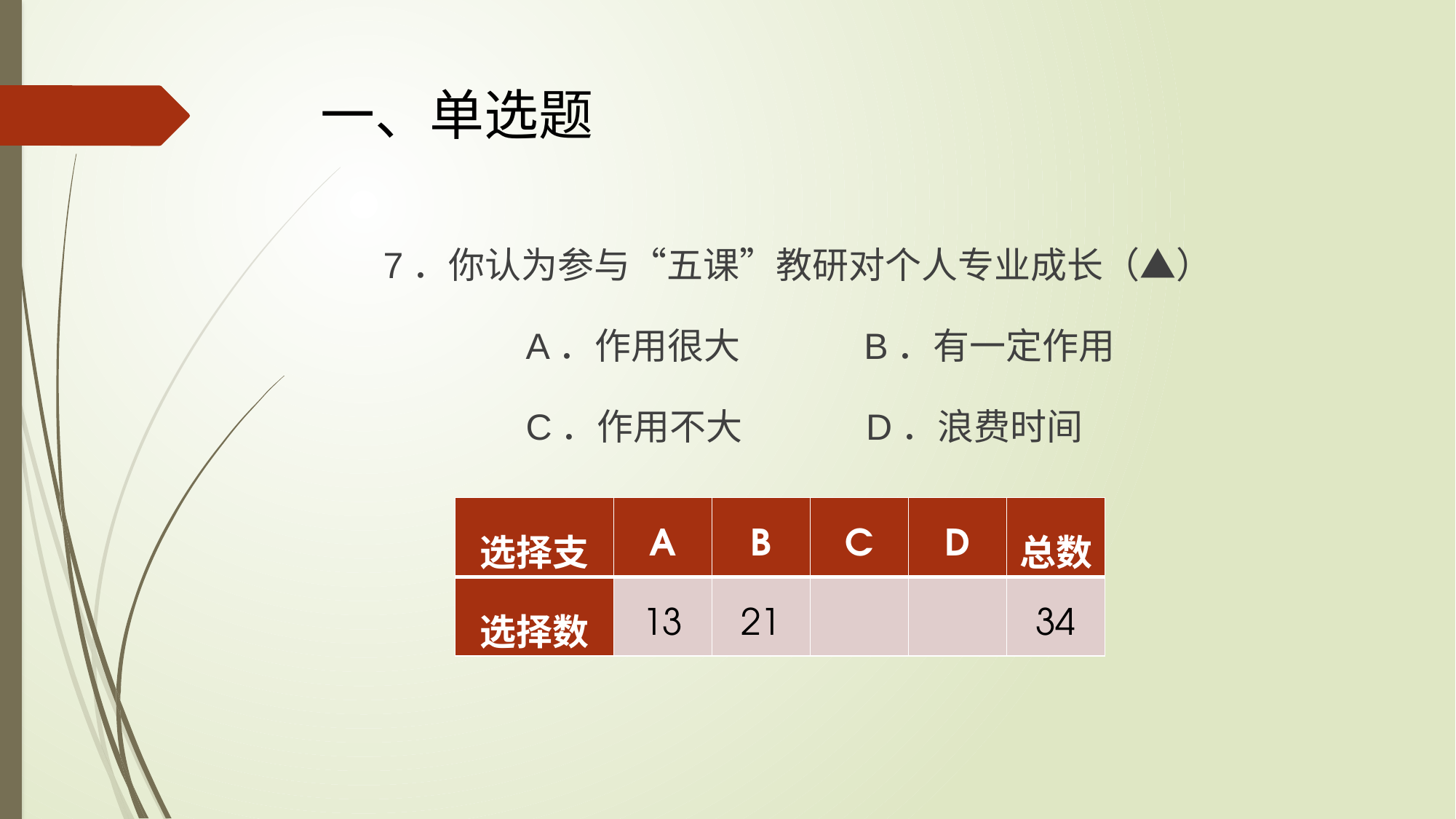

# 一、单选题
7．你认为参与“五课”教研对个人专业成长（▲）
              A．作用很大              B．有一定作用
              C．作用不大              D．浪费时间
| 选择支 | A | B | C | D | 总数 |
| --- | --- | --- | --- | --- | --- |
| 选择数 | 13 | 21 |  |  | 34 |